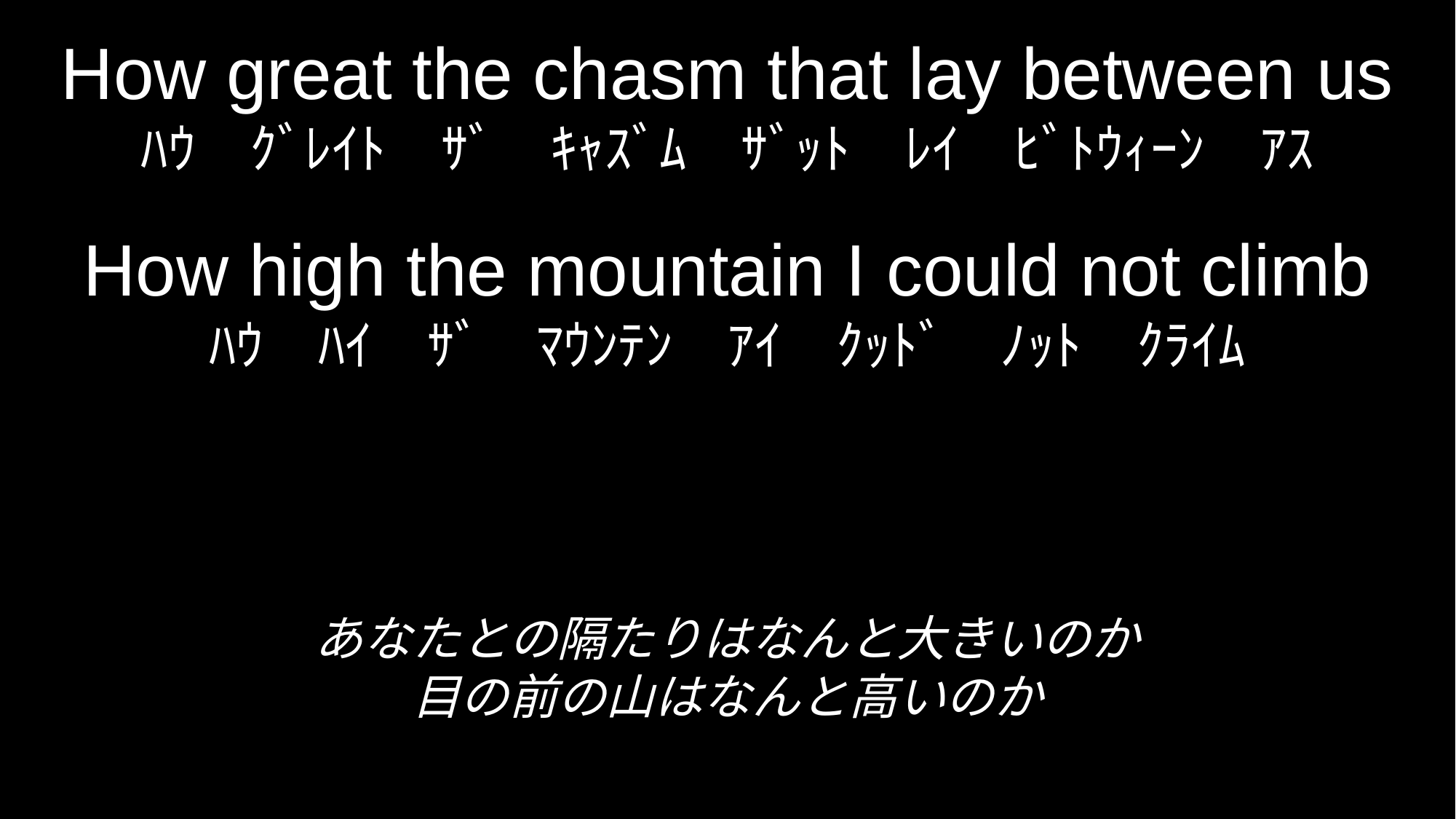

How great the chasm that lay between us
ﾊｳ　ｸﾞﾚｲﾄ　ｻﾞ　ｷｬｽﾞﾑ　ｻﾞｯﾄ　ﾚｲ　ﾋﾞﾄｳｨｰﾝ　ｱｽ

How high the mountain I could not climb
ﾊｳ　ﾊｲ　ｻﾞ　ﾏｳﾝﾃﾝ　ｱｲ　ｸｯﾄﾞ　ﾉｯﾄ　ｸﾗｲﾑ
あなたとの隔たりはなんと大きいのか
目の前の山はなんと高いのか